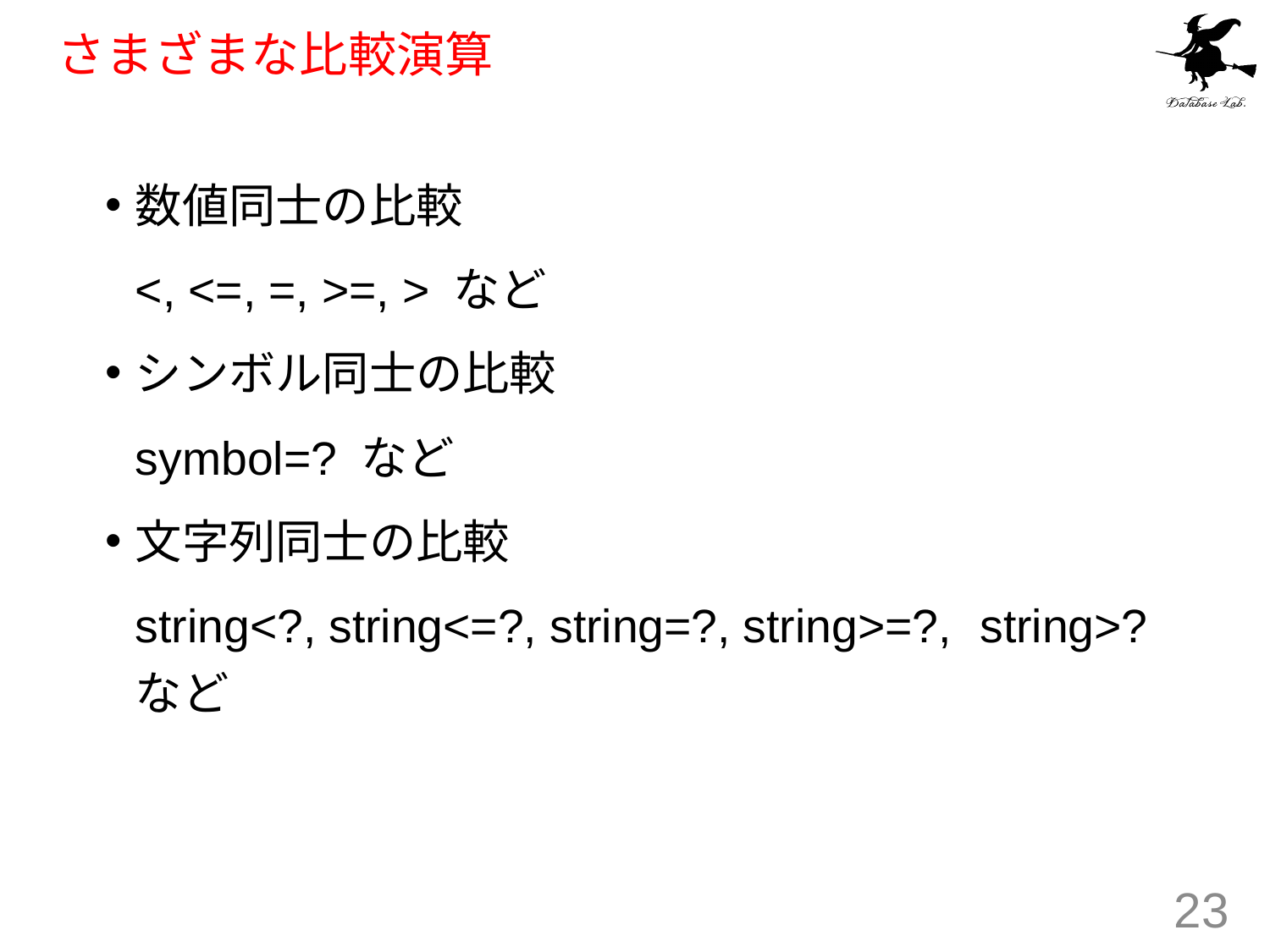

# さまざまな比較演算
数値同士の比較
		<, <=, =, >=, > など
シンボル同士の比較
		symbol=? など
文字列同士の比較
		string<?, string<=?, string=?, string>=?, 	string>? など
23